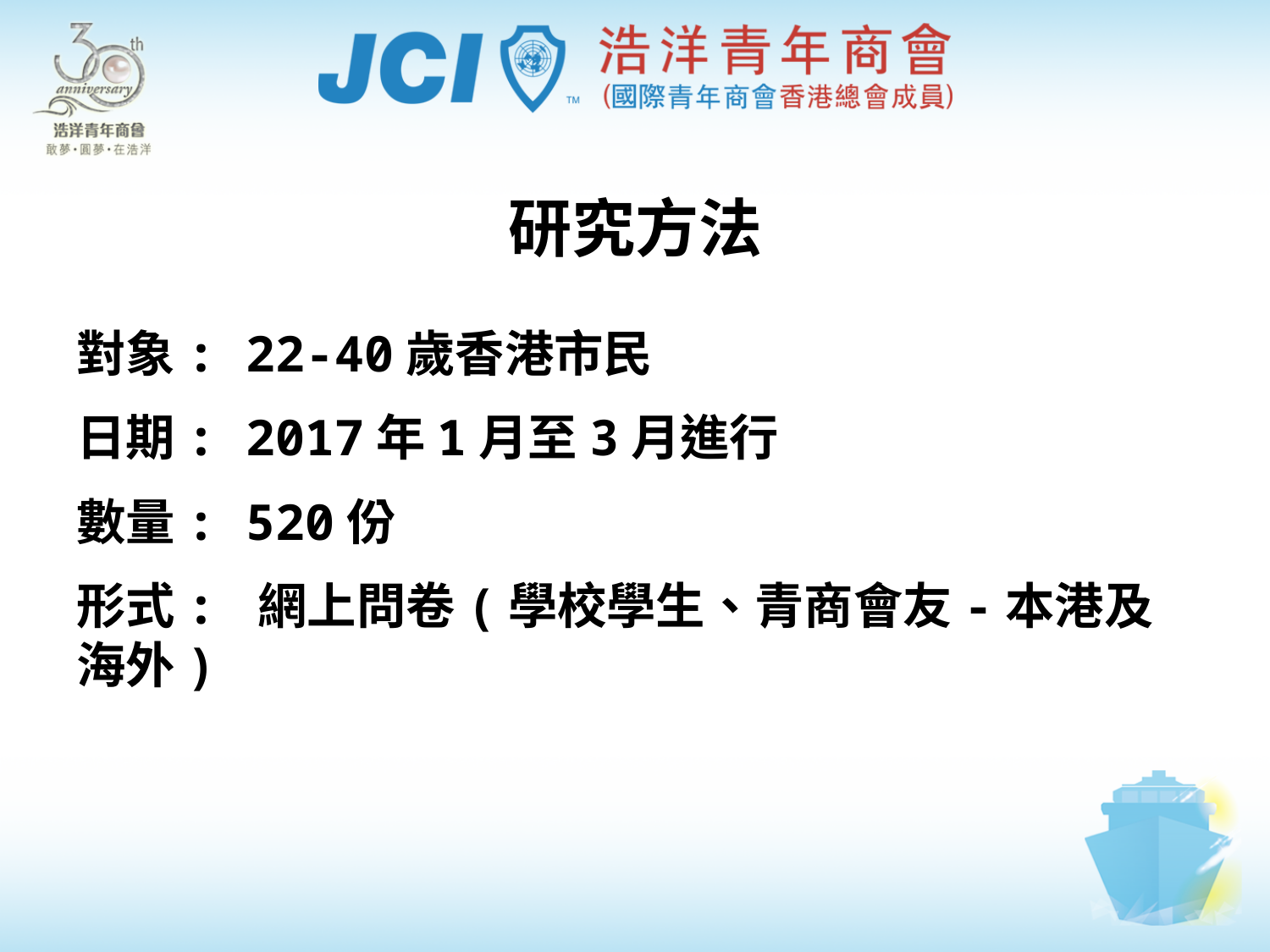

# 研究方法
對象: 22-40歲香港市民
日期: 2017年1月至3月進行
數量: 520份
形式: 網上問卷(學校學生、青商會友-本港及海外)